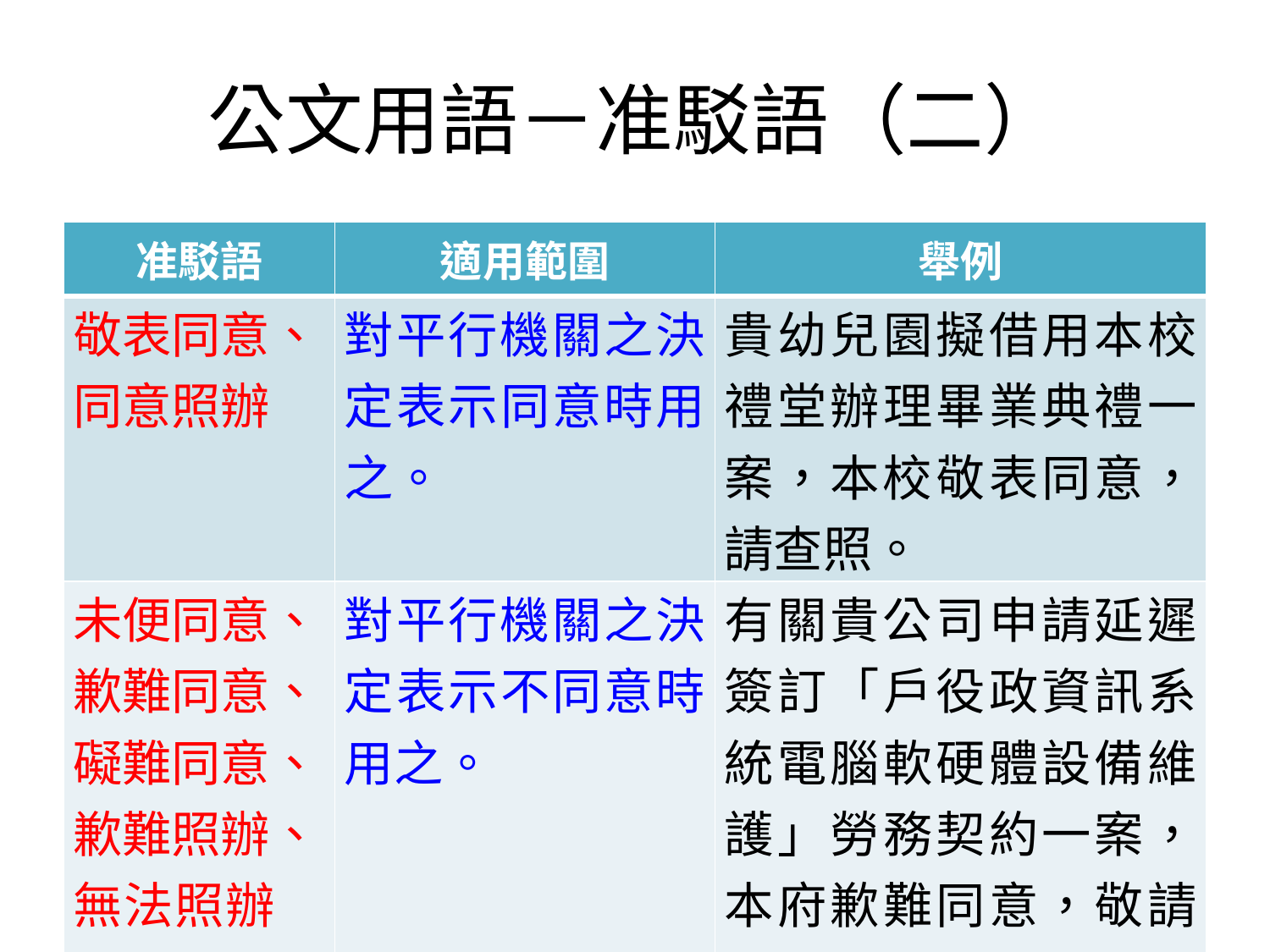

# 公文用語－准駁語（二）
| 准駁語 | 適用範圍 | 舉例 |
| --- | --- | --- |
| 敬表同意、 同意照辦 | 對平行機關之決定表示同意時用之。 | 貴幼兒園擬借用本校禮堂辦理畢業典禮一案，本校敬表同意，請查照。 |
| 未便同意、 歉難同意、 礙難同意、 歉難照辦、 無法照辦 | 對平行機關之決定表示不同意時用之。 | 有關貴公司申請延遲簽訂「戶役政資訊系統電腦軟硬體設備維護」勞務契約一案，本府歉難同意，敬請諒察。 |